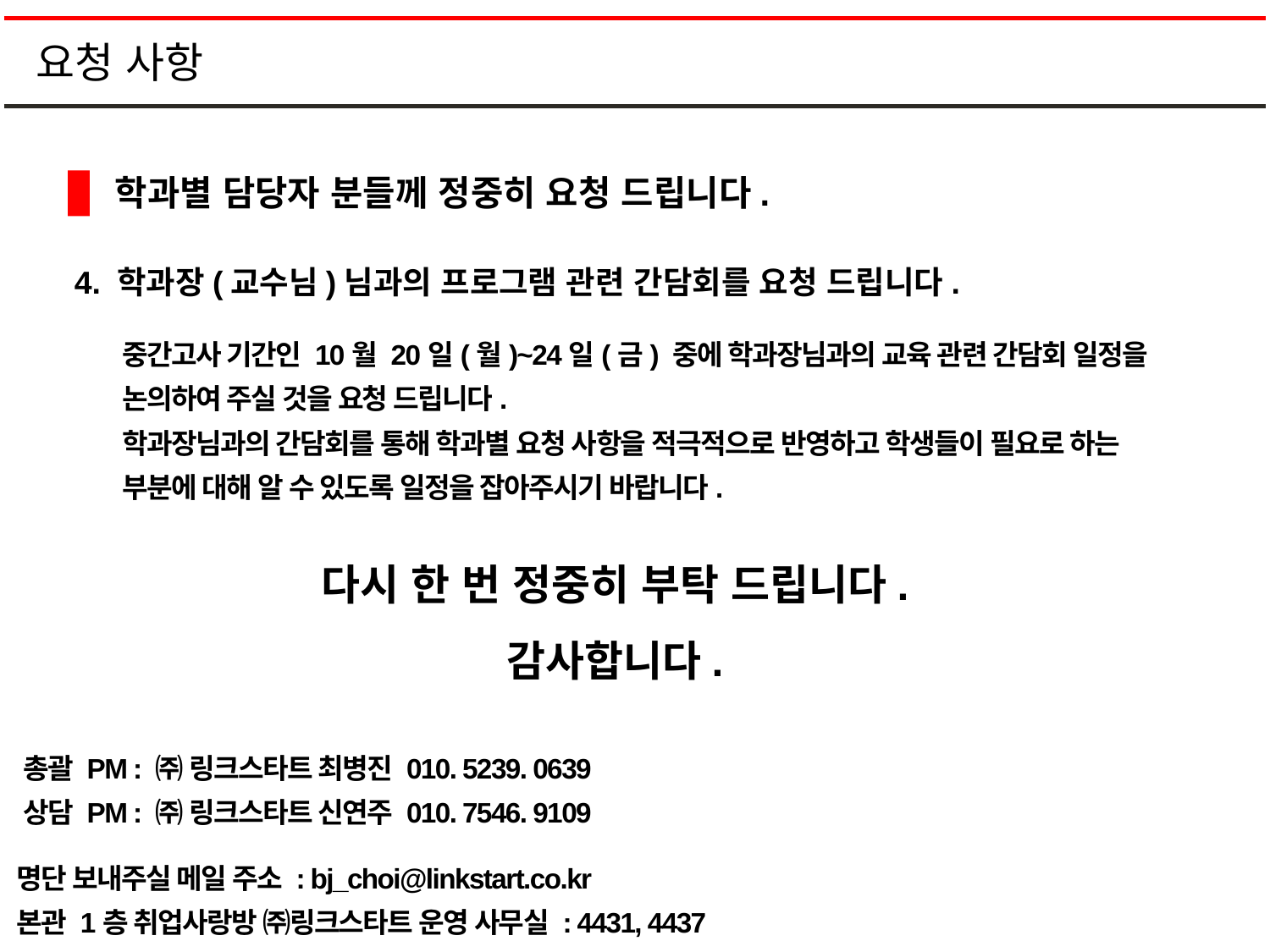

요청 사항
학과별 담당자 분들께 정중히 요청 드립니다.

4. 학과장(교수님)님과의 프로그램 관련 간담회를 요청 드립니다.
중간고사 기간인 10월 20일(월)~24일(금) 중에 학과장님과의 교육 관련 간담회 일정을
논의하여 주실 것을 요청 드립니다.
학과장님과의 간담회를 통해 학과별 요청 사항을 적극적으로 반영하고 학생들이 필요로 하는
부분에 대해 알 수 있도록 일정을 잡아주시기 바랍니다.
다시 한 번 정중히 부탁 드립니다.

감사합니다.
총괄 PM : ㈜ 링크스타트 최병진 010. 5239. 0639
상담 PM : ㈜ 링크스타트 신연주 010. 7546. 9109
명단 보내주실 메일 주소 : bj_choi@linkstart.co.kr
본관 1층 취업사랑방 ㈜링크스타트 운영 사무실 : 4431, 4437